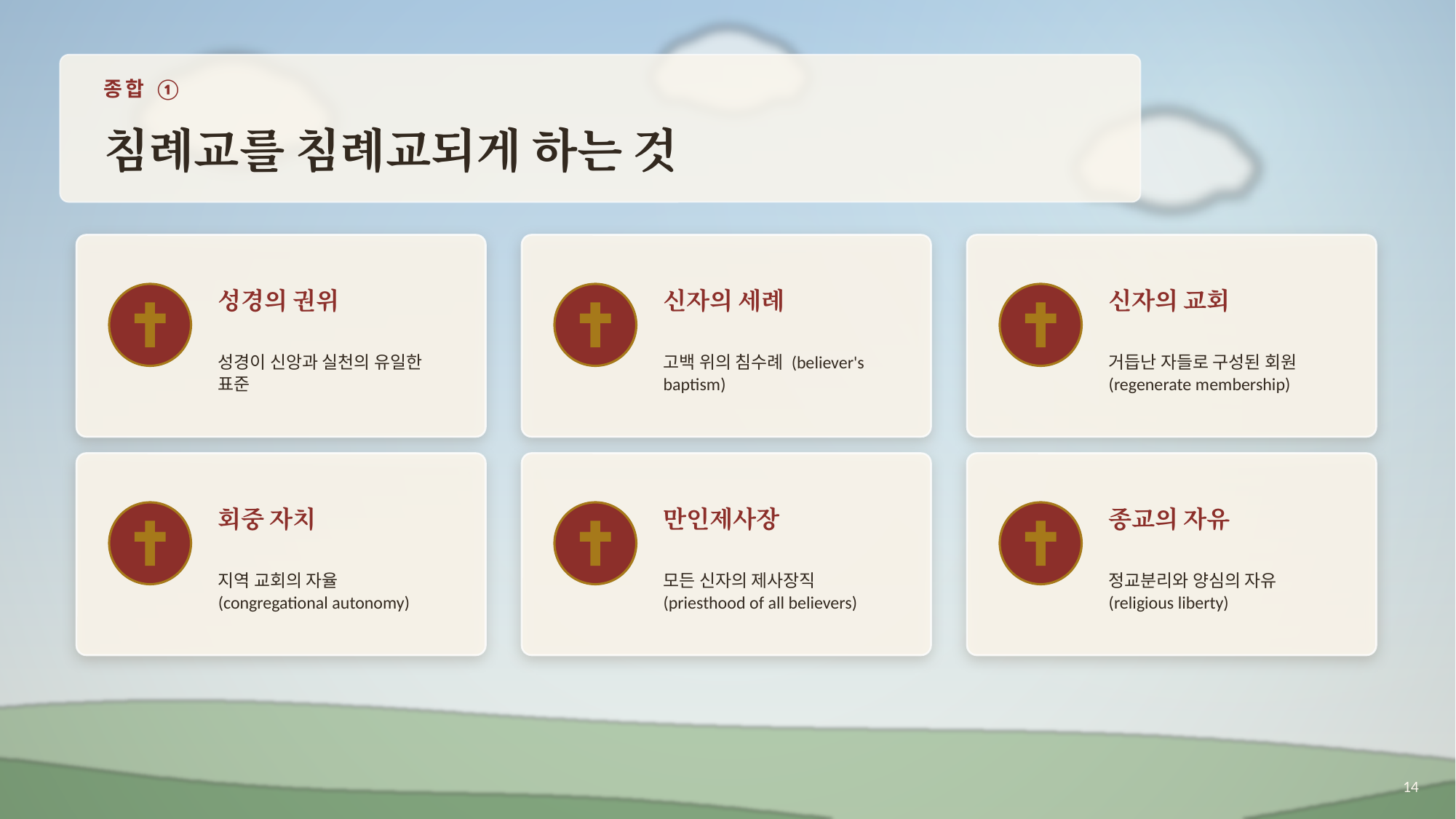

종합 ①
침례교를 침례교되게 하는 것

성경의 권위
신자의 세례
신자의 교회

성경이 신앙과 실천의 유일한 표준
고백 위의 침수례 (believer's baptism)
거듭난 자들로 구성된 회원 (regenerate membership)

회중 자치
만인제사장
종교의 자유

지역 교회의 자율 (congregational autonomy)
모든 신자의 제사장직 (priesthood of all believers)
정교분리와 양심의 자유 (religious liberty)
14